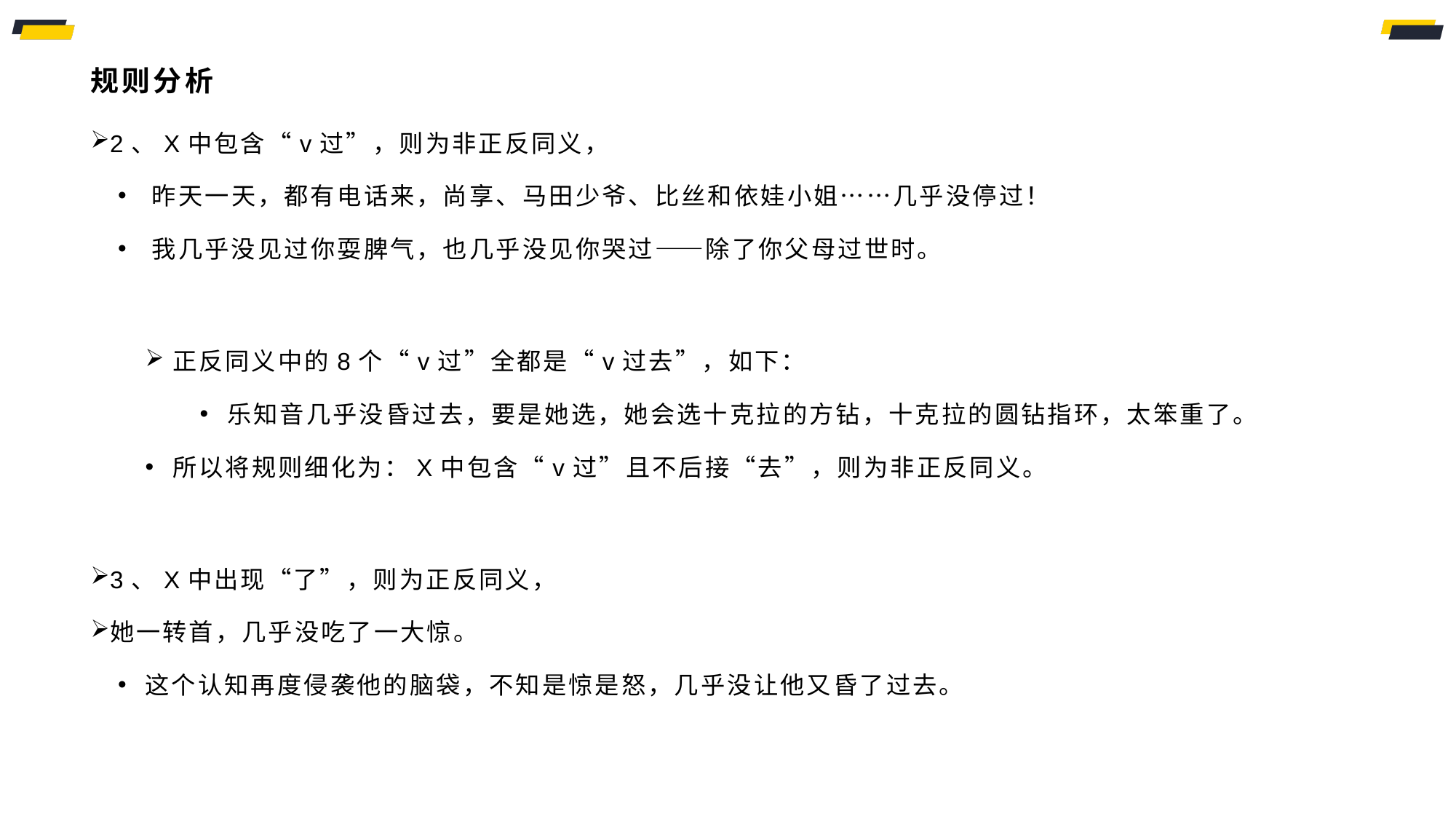

# 规则分析
2、X中包含“v过”，则为非正反同义，
昨天一天，都有电话来，尚享、马田少爷、比丝和依娃小姐……几乎没停过！
我几乎没见过你耍脾气，也几乎没见你哭过——除了你父母过世时。

正反同义中的8个“v过”全都是“v过去”，如下：
乐知音几乎没昏过去，要是她选，她会选十克拉的方钻，十克拉的圆钻指环，太笨重了。
所以将规则细化为：X中包含“v过”且不后接“去”，则为非正反同义。

3、X中出现“了”，则为正反同义，
她一转首，几乎没吃了一大惊。
这个认知再度侵袭他的脑袋，不知是惊是怒，几乎没让他又昏了过去。